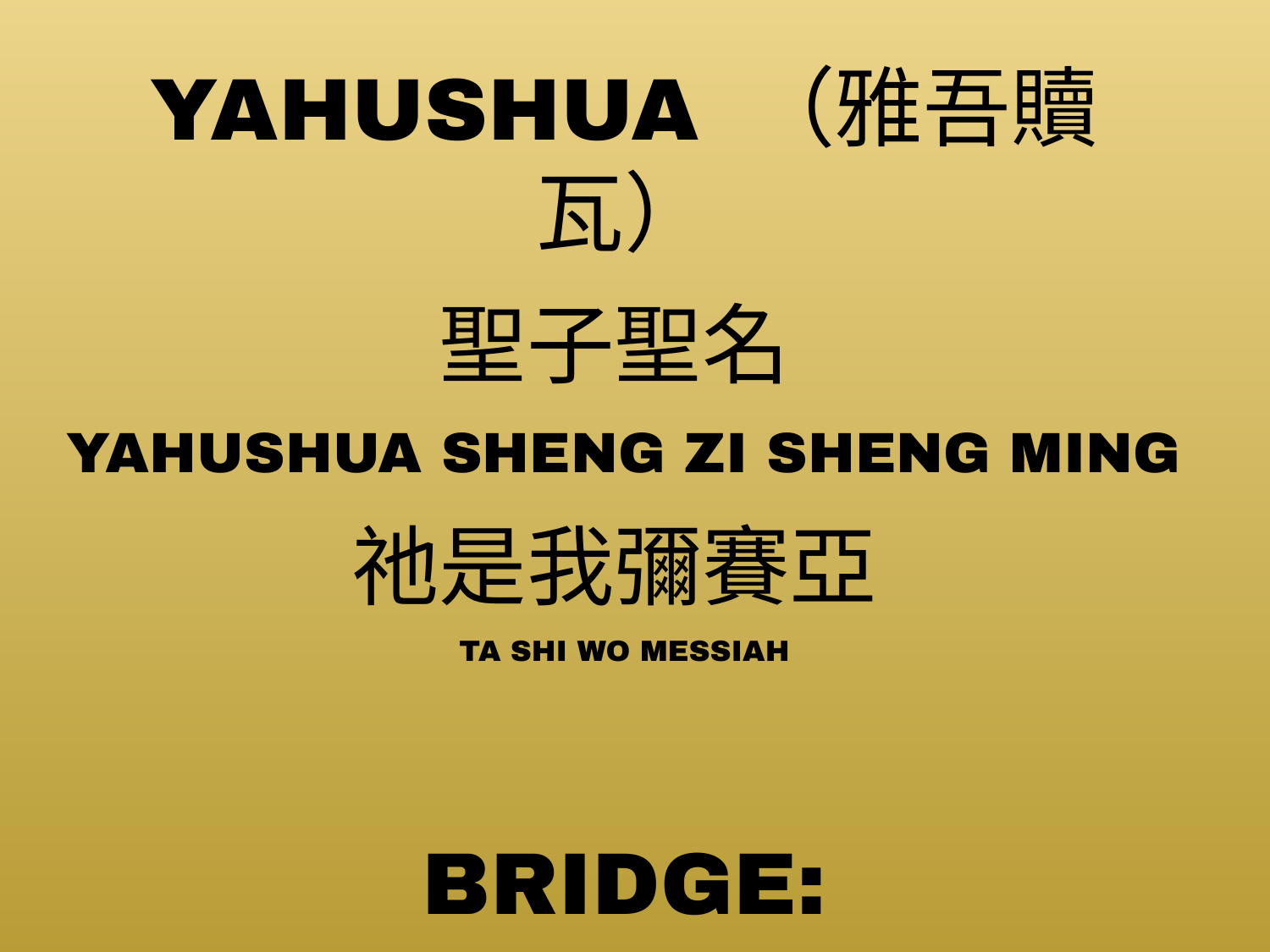

YAHUSHUA （雅吾贖瓦）
聖子聖名
YAHUSHUA sheng zi sheng ming
祂是我彌賽亞
Ta shi wo MESSIAH

Bridge: